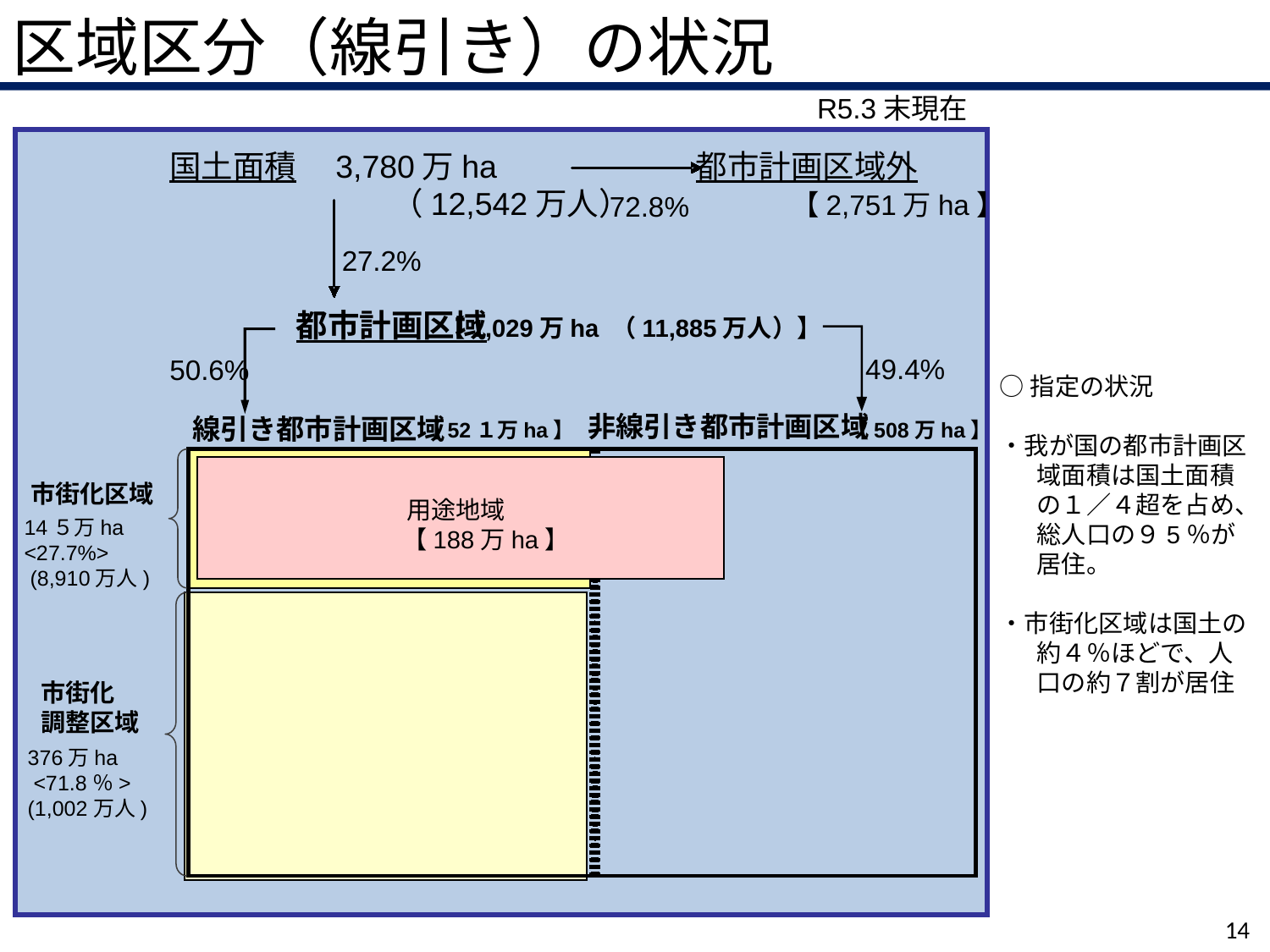

区域区分（線引き）の状況

R5.3末現在

国土面積　3,780万ha
　　　　　　　（12,542万人）
都市計画区域外
　　　【2,751万ha】

72.8%

27.2%
都市計画区域
【1,029万ha （11,885万人）】
非線引き都市計画区域
線引き都市計画区域
【52１万ha】
【508万ha】

市街化区域
14５万ha
<27.7%>
 (8,910万人)

市街化
調整区域
376万ha
 <71.8％>
(1,002万人)

○指定の状況

・我が国の都市計画区域面積は国土面積の１／４超を占め、総人口の９5％が居住。

・市街化区域は国土の約４％ほどで、人口の約７割が居住

49.4%
50.6%

用途地域
【188万ha】

14